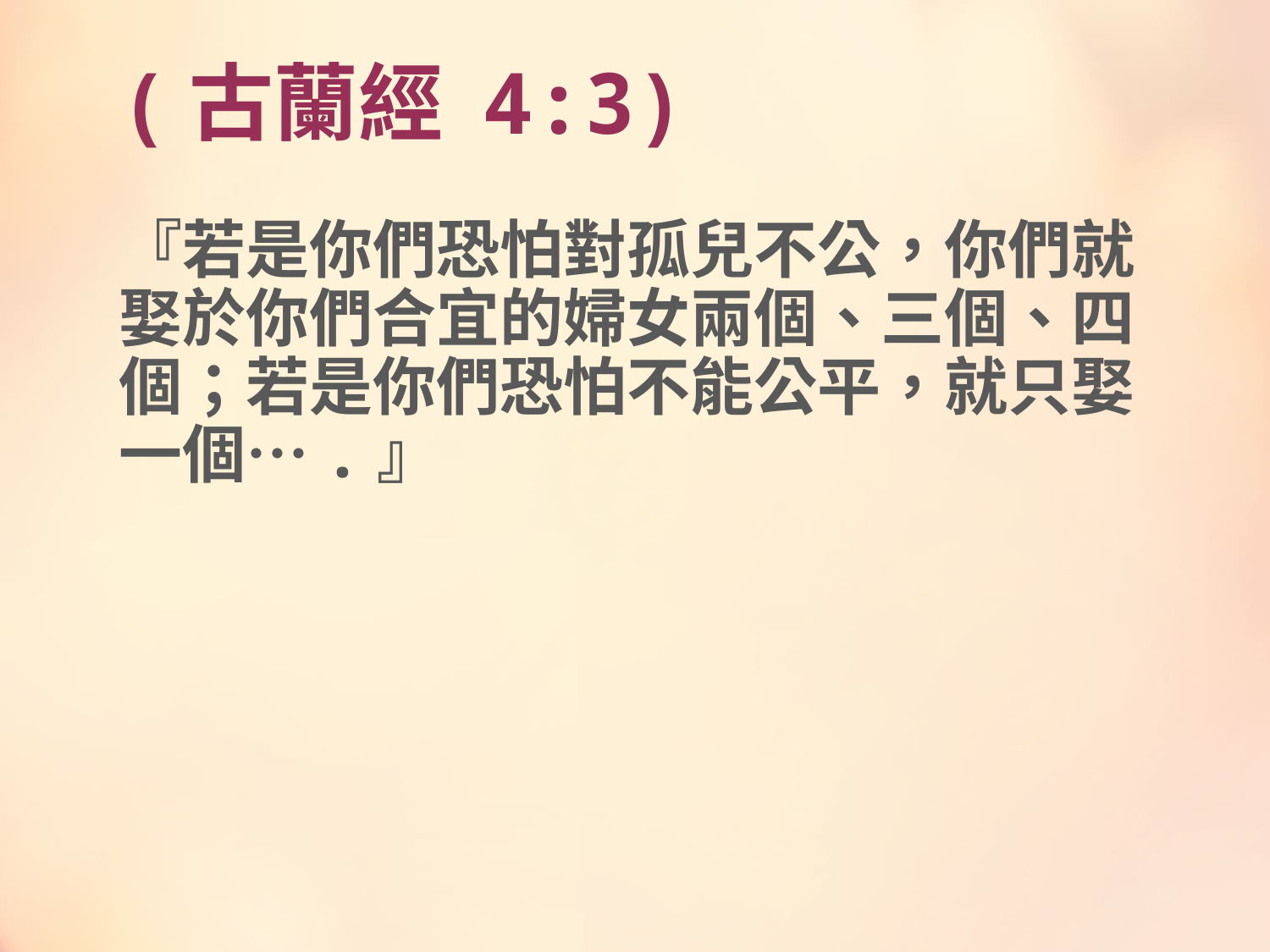

# (古蘭經 4:3)
『若是你們恐怕對孤兒不公，你們就娶於你們合宜的婦女兩個、三個、四個；若是你們恐怕不能公平，就只娶一個….』